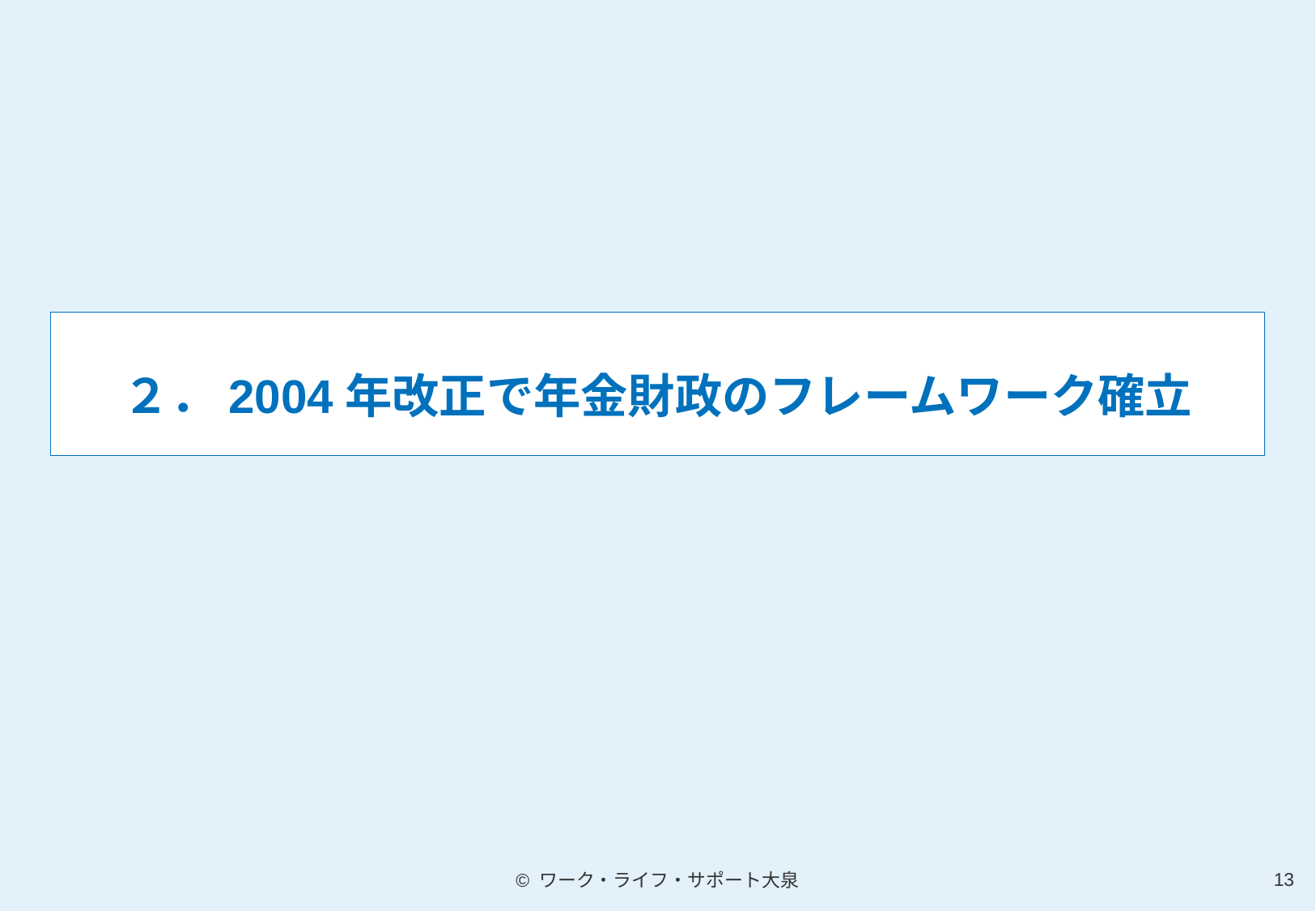

# ２．2004年改正で年金財政のフレームワーク確立
© ワーク・ライフ・サポート大泉
13